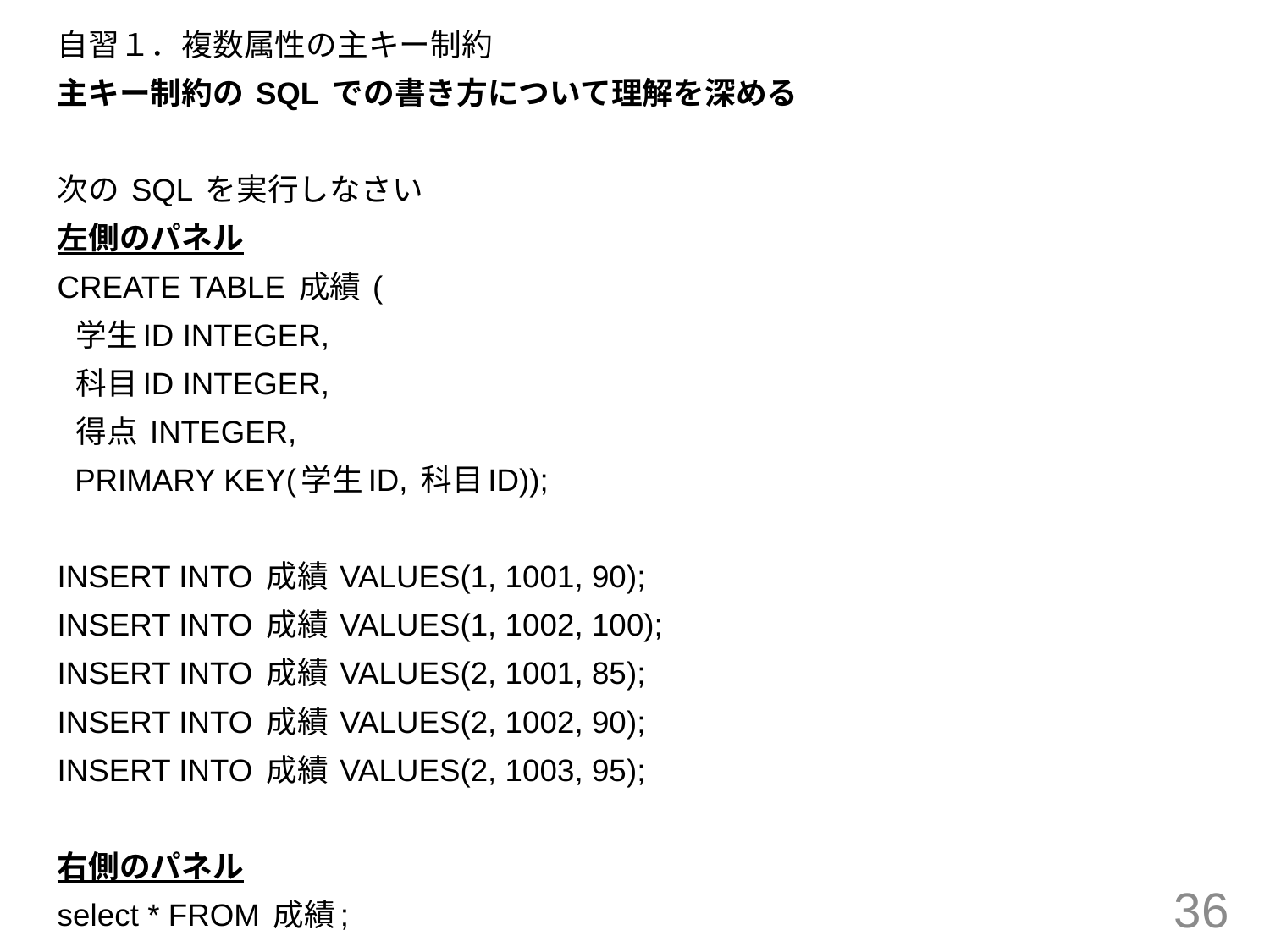

自習１．複数属性の主キー制約
主キー制約の SQL での書き方について理解を深める

次の SQL を実行しなさい
左側のパネル
CREATE TABLE 成績 (
  学生ID INTEGER,
  科目ID INTEGER,
  得点 INTEGER,
  PRIMARY KEY(学生ID, 科目ID));

INSERT INTO 成績 VALUES(1, 1001, 90);
INSERT INTO 成績 VALUES(1, 1002, 100);
INSERT INTO 成績 VALUES(2, 1001, 85);
INSERT INTO 成績 VALUES(2, 1002, 90);
INSERT INTO 成績 VALUES(2, 1003, 95);

右側のパネル
select * FROM 成績;
36